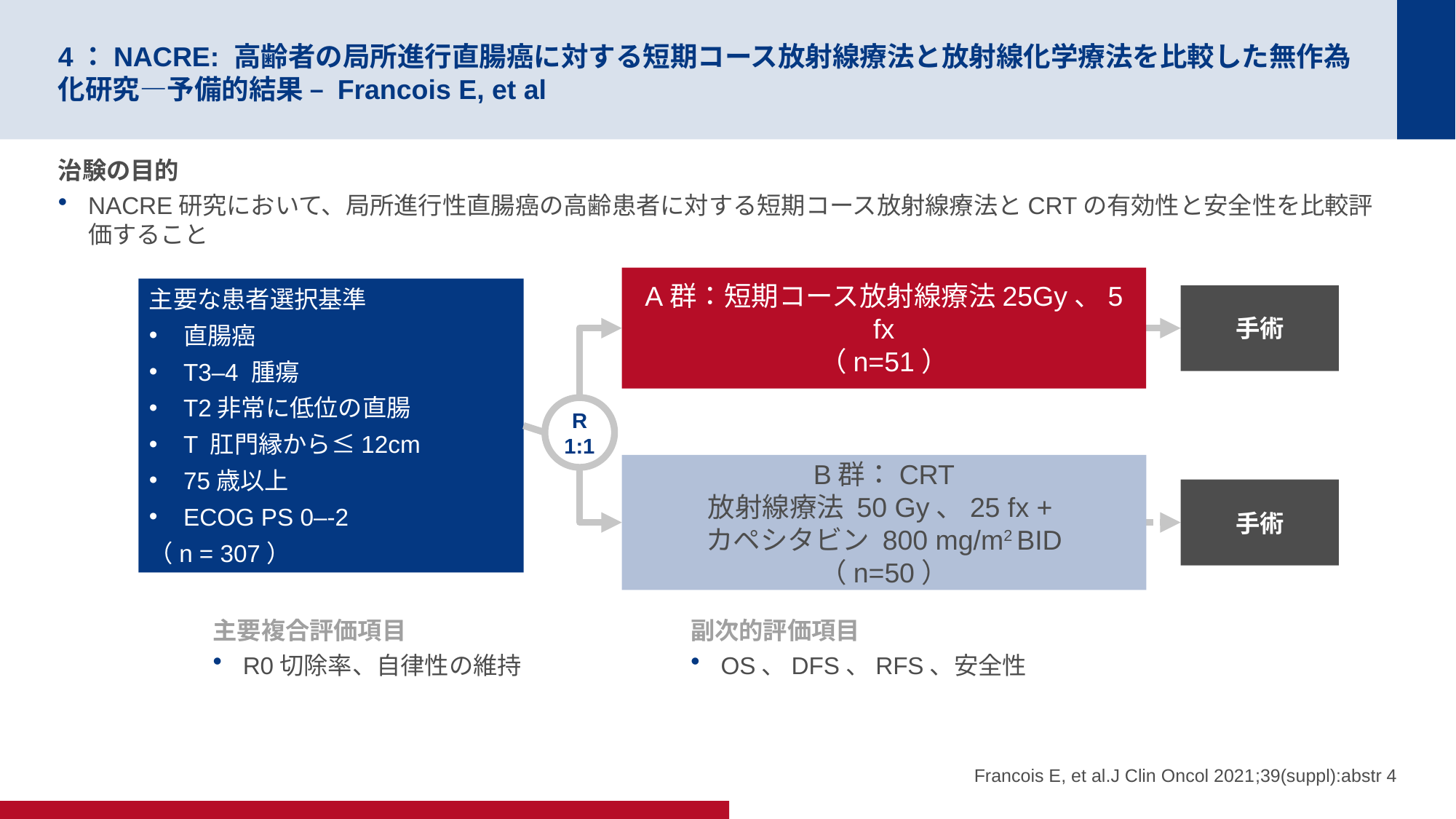

# 4：NACRE: 高齢者の局所進行直腸癌に対する短期コース放射線療法と放射線化学療法を比較した無作為化研究—予備的結果 – Francois E, et al
治験の目的
NACRE研究において、局所進行性直腸癌の高齢患者に対する短期コース放射線療法とCRTの有効性と安全性を比較評価すること
A群：短期コース放射線療法25Gy、5 fx
（n=51）
主要な患者選択基準
直腸癌
T3–4 腫瘍
T2非常に低位の直腸
T 肛門縁から≤12cm
75歳以上
ECOG PS 0–-2
（n = 307）
手術
R
1:1
B群：CRT
放射線療法 50 Gy、25 fx +
カペシタビン 800 mg/m2 BID
（n=50）
手術
主要複合評価項目
R0切除率、自律性の維持

副次的評価項目
OS、DFS、RFS、安全性
Francois E, et al.J Clin Oncol 2021;39(suppl):abstr 4